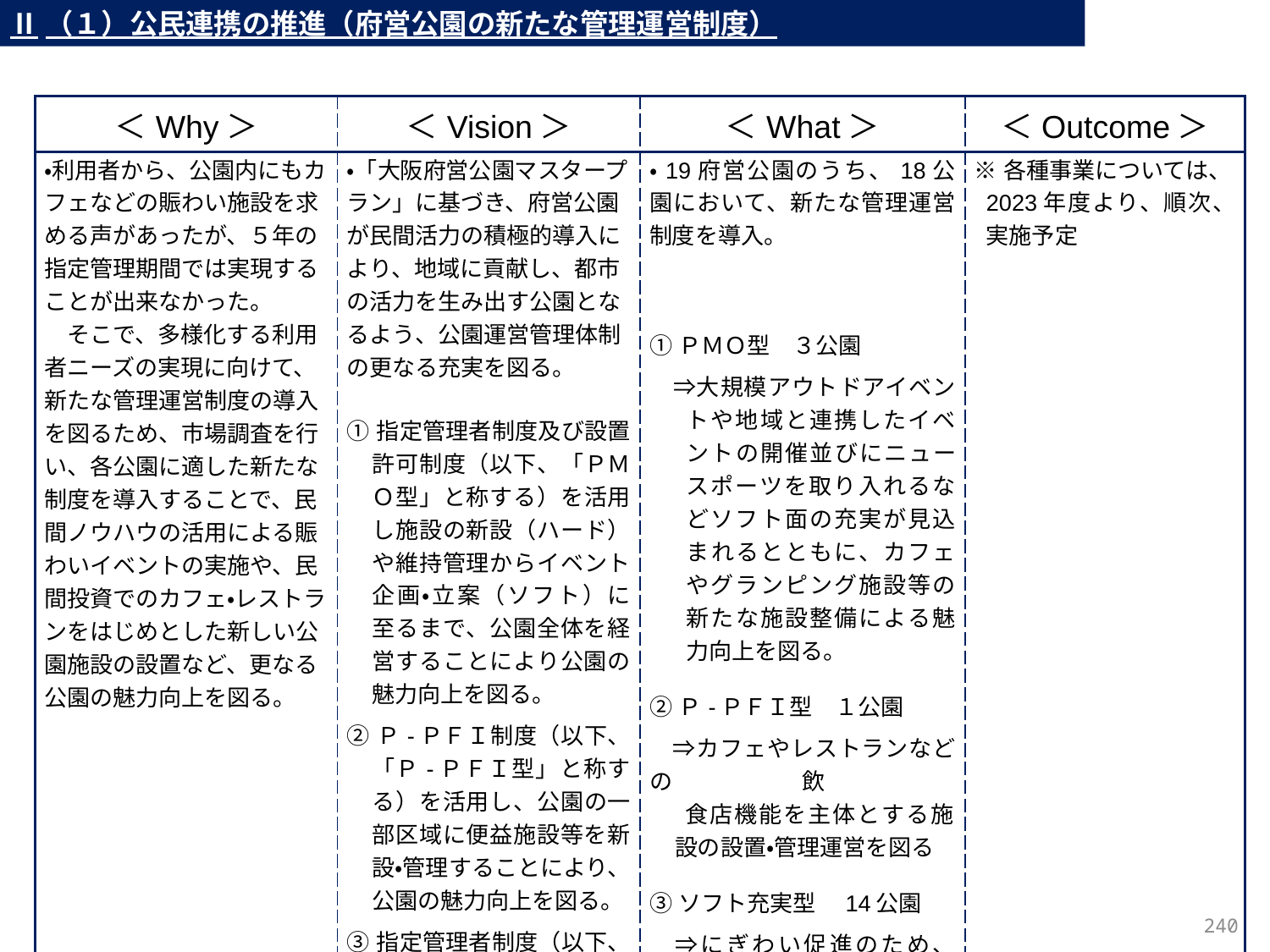

Ⅱ（１）公民連携の推進（府営公園の新たな管理運営制度）
| ＜Why＞ | ＜Vision＞ | ＜What＞ | ＜Outcome＞ |
| --- | --- | --- | --- |
| ・利用者から、公園内にもカフェなどの賑わい施設を求める声があったが、５年の指定管理期間では実現することが出来なかった。 　そこで、多様化する利用者ニーズの実現に向けて、新たな管理運営制度の導入を図るため、市場調査を行い、各公園に適した新たな制度を導入することで、民間ノウハウの活用による賑わいイベントの実施や、民間投資でのカフェ・レストランをはじめとした新しい公園施設の設置など、更なる公園の魅力向上を図る。 | ・「大阪府営公園マスタープラン」に基づき、府営公園が民間活力の積極的導入により、地域に貢献し、都市の活力を生み出す公園となるよう、公園運営管理体制の更なる充実を図る。 ①指定管理者制度及び設置許可制度（以下、「ＰＭＯ型」と称する）を活用し施設の新設（ハード）や維持管理からイベント企画・立案（ソフト）に至るまで、公園全体を経営することにより公園の魅力向上を図る。 ②Ｐ-ＰＦＩ制度（以下、「Ｐ-ＰＦＩ型」と称する）を活用し、公園の一部区域に便益施設等を新設・管理することにより、公園の魅力向上を図る。 ③指定管理者制度（以下、「ソフト充実型」と称する）を活用し、公園それぞれの特色を活かしたソフト事業（イベント等）を充実させ、公園の魅力向上を図る。 | ・19府営公園のうち、18公園において、新たな管理運営制度を導入。 ①ＰＭＯ型　３公園 　⇒大規模アウトドアイベントや地域と連携したイベントの開催並びにニュースポーツを取り入れるなどソフト面の充実が見込まれるとともに、カフェやグランピング施設等の新たな施設整備による魅力向上を図る。 ②Ｐ-ＰＦＩ型　１公園 　⇒カフェやレストランなどの飲 食店機能を主体とする施 設の設置・管理運営を図る ③ソフト充実型　14公園 　⇒にぎわい促進のため、ケー　 　　 タリングカーの出店や体験 型イベントの拡充並びに既 存施設の有効活用を図る。 また、駐車場等の施設利用 料金の割引など、利用者 サービスの向上を図る。 | ※各種事業については、2023年度より、順次、実施予定 |
240